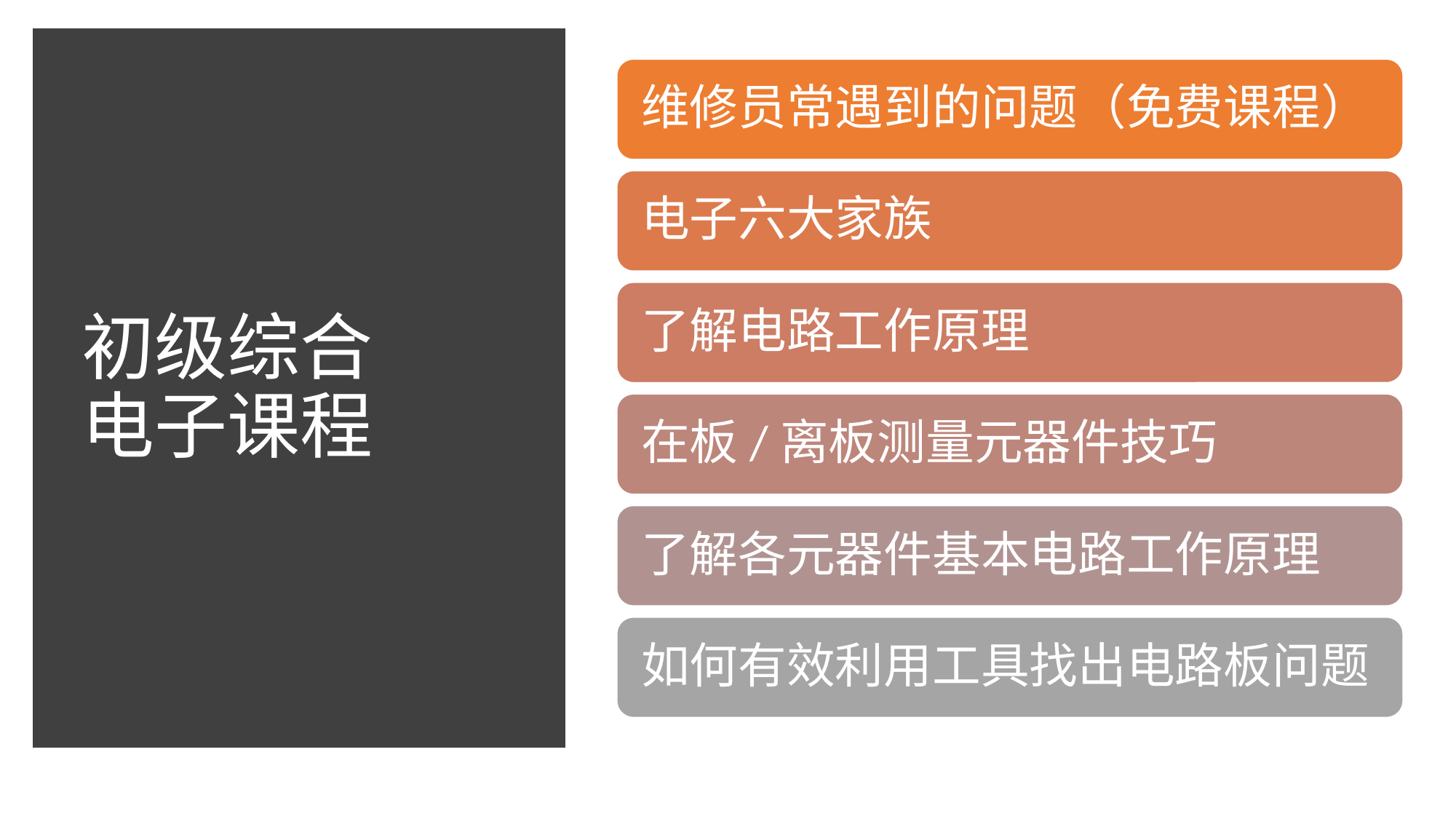

维修员常遇到的问题（免费课程）
电子六大家族
了解电路工作原理
在板/离板测量元器件技巧
了解各元器件基本电路工作原理
如何有效利用工具找出电路板问题
# 初级综合 电子课程